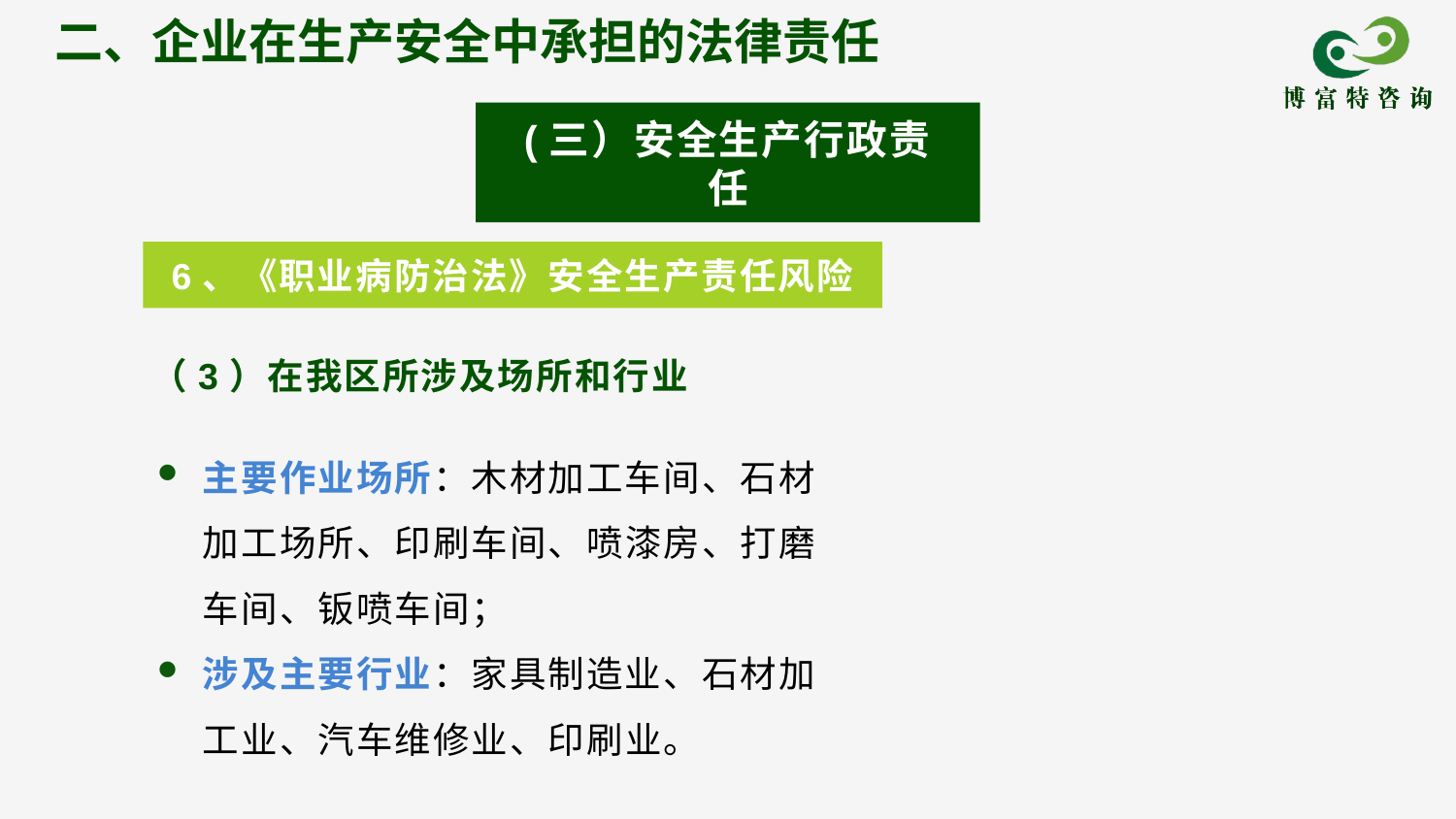

二、企业在生产安全中承担的法律责任
(三）安全生产行政责任
6、《职业病防治法》安全生产责任风险
（3）在我区所涉及场所和行业
主要作业场所：木材加工车间、石材加工场所、印刷车间、喷漆房、打磨车间、钣喷车间；
涉及主要行业：家具制造业、石材加工业、汽车维修业、印刷业。